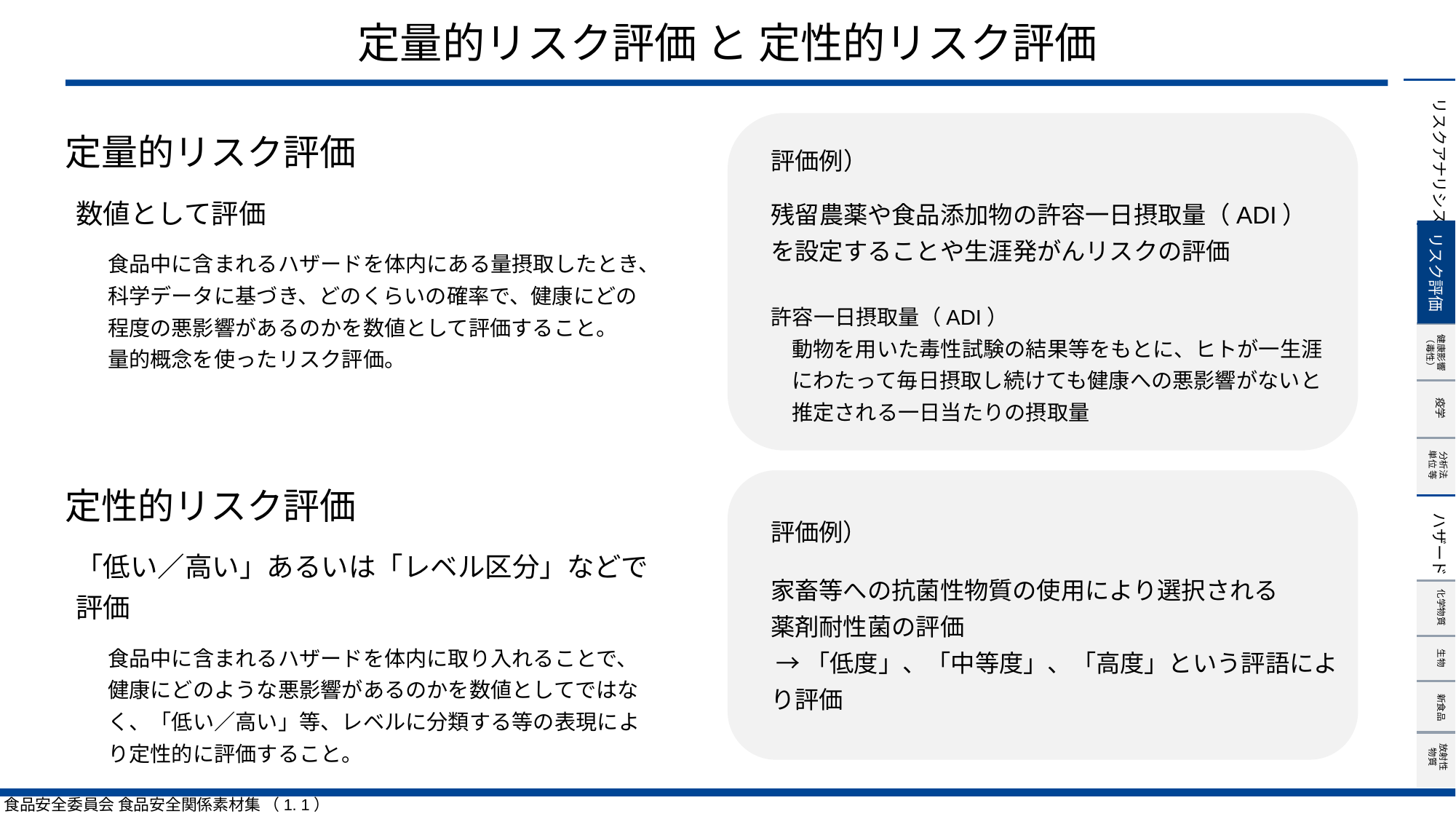

# 定量的リスク評価 と 定性的リスク評価
定量的リスク評価
数値として評価
食品中に含まれるハザードを体内にある量摂取したとき、科学データに基づき、どのくらいの確率で、健康にどの程度の悪影響があるのかを数値として評価すること。
量的概念を使ったリスク評価。

評価例）
残留農薬や食品添加物の許容一日摂取量（ADI）を設定することや生涯発がんリスクの評価

許容一日摂取量（ADI）
動物を用いた毒性試験の結果等をもとに、ヒトが一生涯にわたって毎日摂取し続けても健康への悪影響がないと推定される一日当たりの摂取量
リスク評価
定性的リスク評価
「低い／高い」あるいは「レベル区分」などで評価
食品中に含まれるハザードを体内に取り入れることで、健康にどのような悪影響があるのかを数値としてではなく、「低い／高い」等、レベルに分類する等の表現により定性的に評価すること。

評価例）
家畜等への抗菌性物質の使用により選択される
薬剤耐性菌の評価
 → 「低度」、「中等度」、「高度」という評語により評価